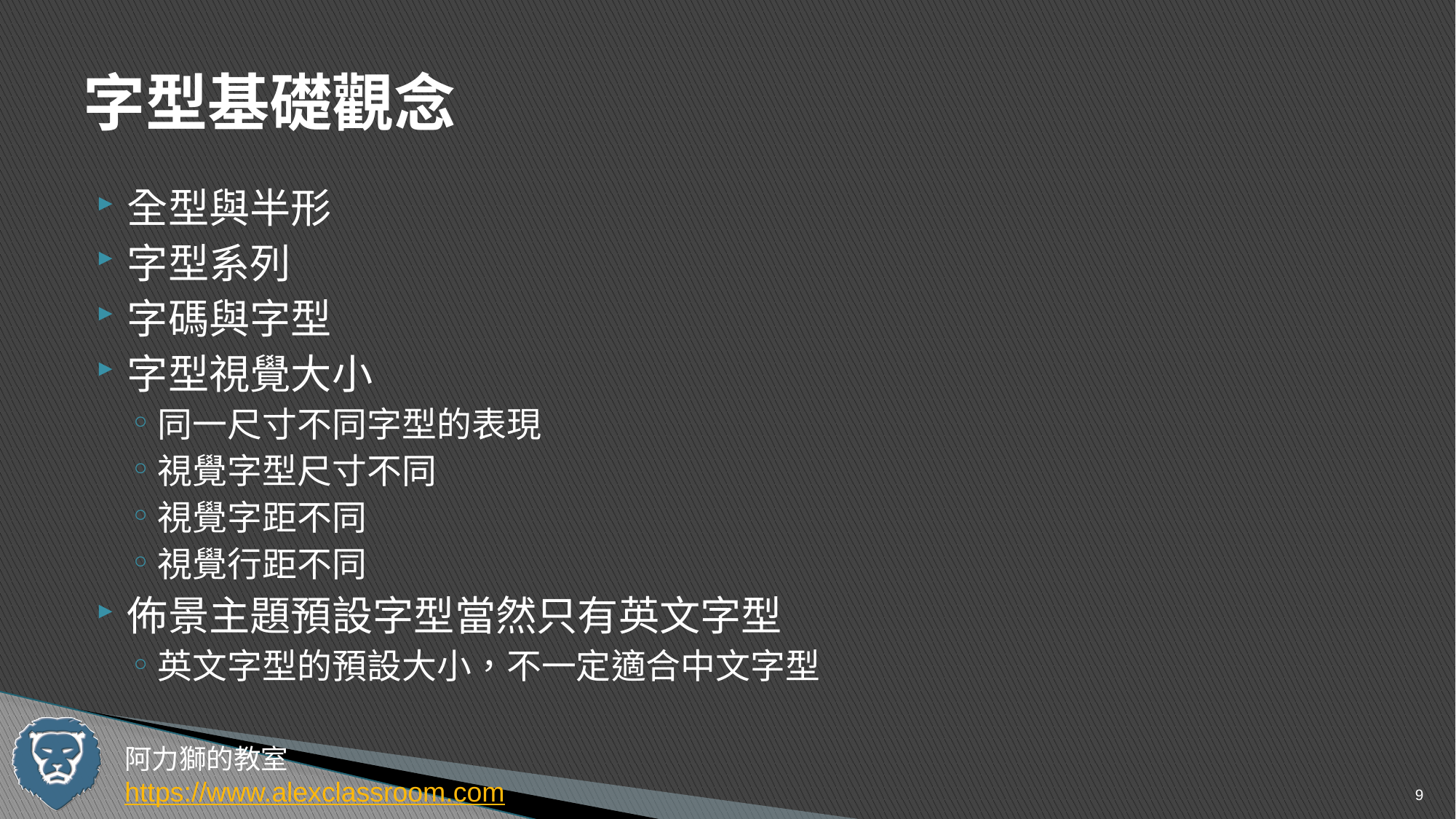

# 字型基礎觀念
全型與半形
字型系列
字碼與字型
字型視覺大小
同一尺寸不同字型的表現
視覺字型尺寸不同
視覺字距不同
視覺行距不同
佈景主題預設字型當然只有英文字型
英文字型的預設大小，不一定適合中文字型
9